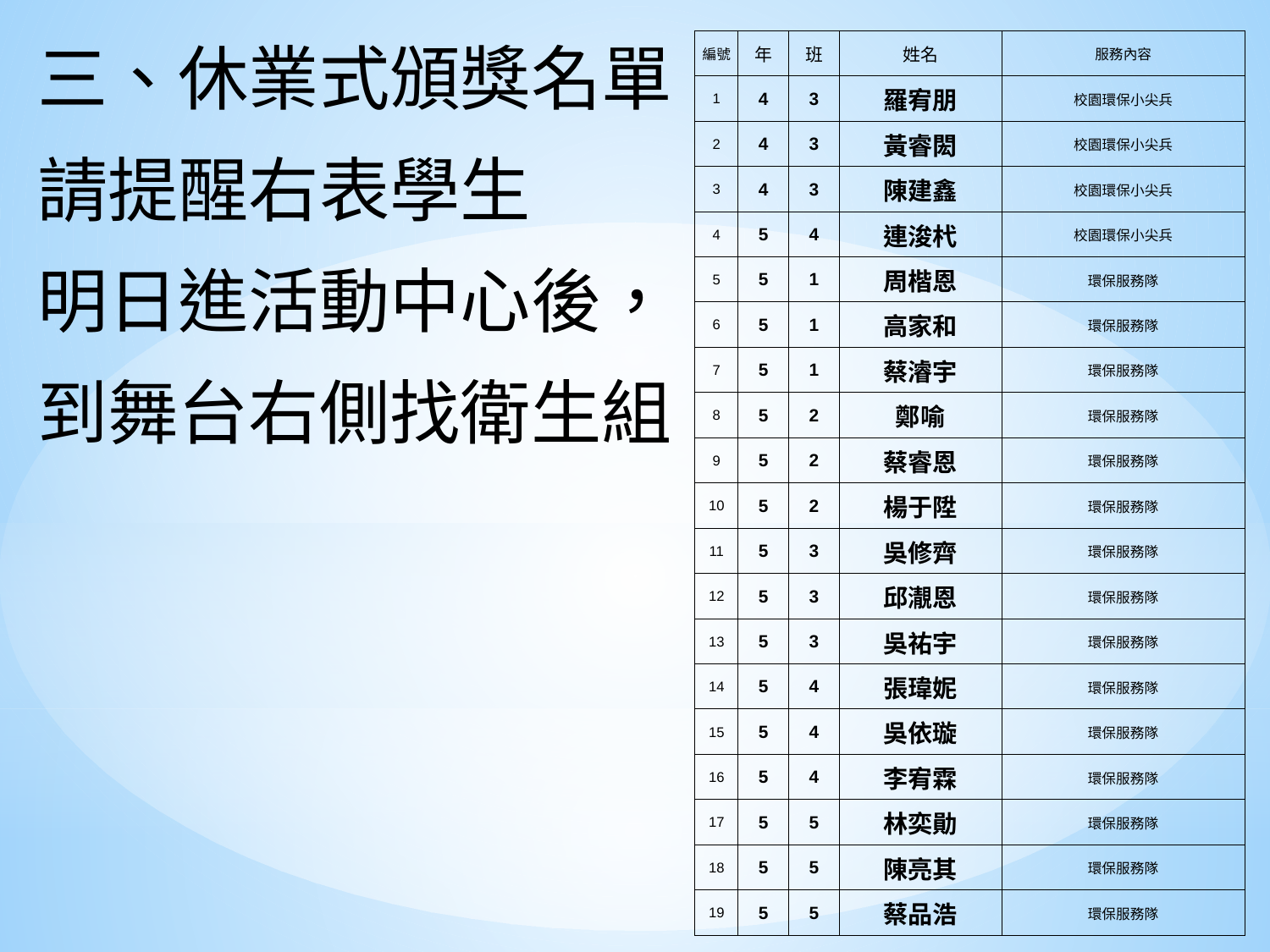

三、休業式頒獎名單
請提醒右表學生
明日進活動中心後，
到舞台右側找衛生組

| 編號 | 年 | 班 | 姓名 | 服務內容 |
| --- | --- | --- | --- | --- |
| 1 | 4 | 3 | 羅宥朋 | 校園環保小尖兵 |
| 2 | 4 | 3 | 黃睿閎 | 校園環保小尖兵 |
| 3 | 4 | 3 | 陳建鑫 | 校園環保小尖兵 |
| 4 | 5 | 4 | 連浚杙 | 校園環保小尖兵 |
| 5 | 5 | 1 | 周楷恩 | 環保服務隊 |
| 6 | 5 | 1 | 高家和 | 環保服務隊 |
| 7 | 5 | 1 | 蔡濬宇 | 環保服務隊 |
| 8 | 5 | 2 | 鄭喻 | 環保服務隊 |
| 9 | 5 | 2 | 蔡睿恩 | 環保服務隊 |
| 10 | 5 | 2 | 楊于陞 | 環保服務隊 |
| 11 | 5 | 3 | 吳修齊 | 環保服務隊 |
| 12 | 5 | 3 | 邱㵾恩 | 環保服務隊 |
| 13 | 5 | 3 | 吳祐宇 | 環保服務隊 |
| 14 | 5 | 4 | 張瑋妮 | 環保服務隊 |
| 15 | 5 | 4 | 吳依璇 | 環保服務隊 |
| 16 | 5 | 4 | 李宥霖 | 環保服務隊 |
| 17 | 5 | 5 | 林奕勛 | 環保服務隊 |
| 18 | 5 | 5 | 陳亮其 | 環保服務隊 |
| 19 | 5 | 5 | 蔡品浩 | 環保服務隊 |